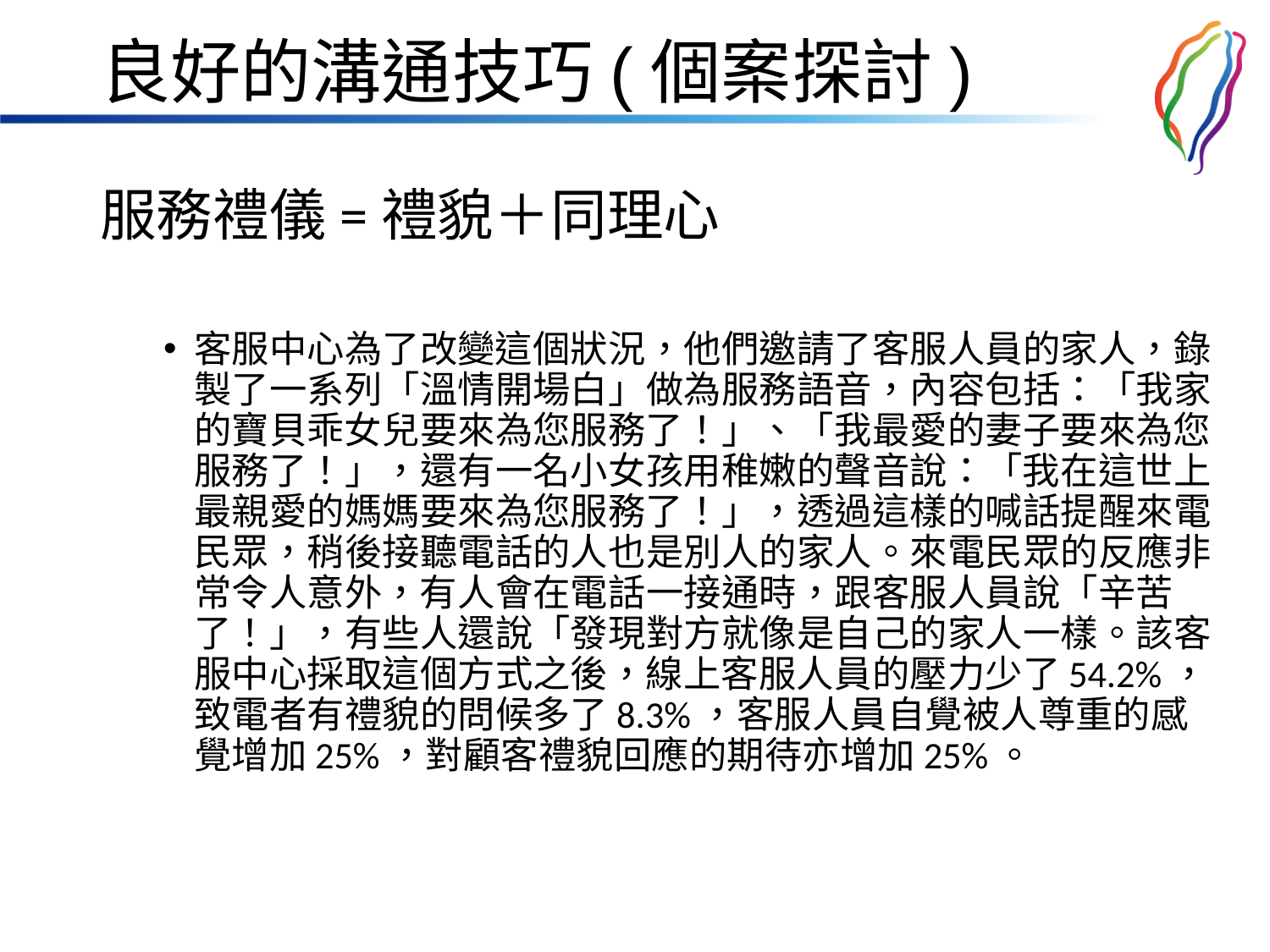

# 良好的溝通技巧(個案探討) 服務禮儀=禮貌＋同理心
客服中心為了改變這個狀況，他們邀請了客服人員的家人，錄製了一系列「溫情開場白」做為服務語音，內容包括：「我家的寶貝乖女兒要來為您服務了！」、「我最愛的妻子要來為您服務了！」，還有一名小女孩用稚嫩的聲音說：「我在這世上最親愛的媽媽要來為您服務了！」，透過這樣的喊話提醒來電民眾，稍後接聽電話的人也是別人的家人。來電民眾的反應非常令人意外，有人會在電話一接通時，跟客服人員說「辛苦了！」，有些人還說「發現對方就像是自己的家人一樣。該客服中心採取這個方式之後，線上客服人員的壓力少了54.2%，致電者有禮貌的問候多了8.3%，客服人員自覺被人尊重的感覺增加25%，對顧客禮貌回應的期待亦增加25%。